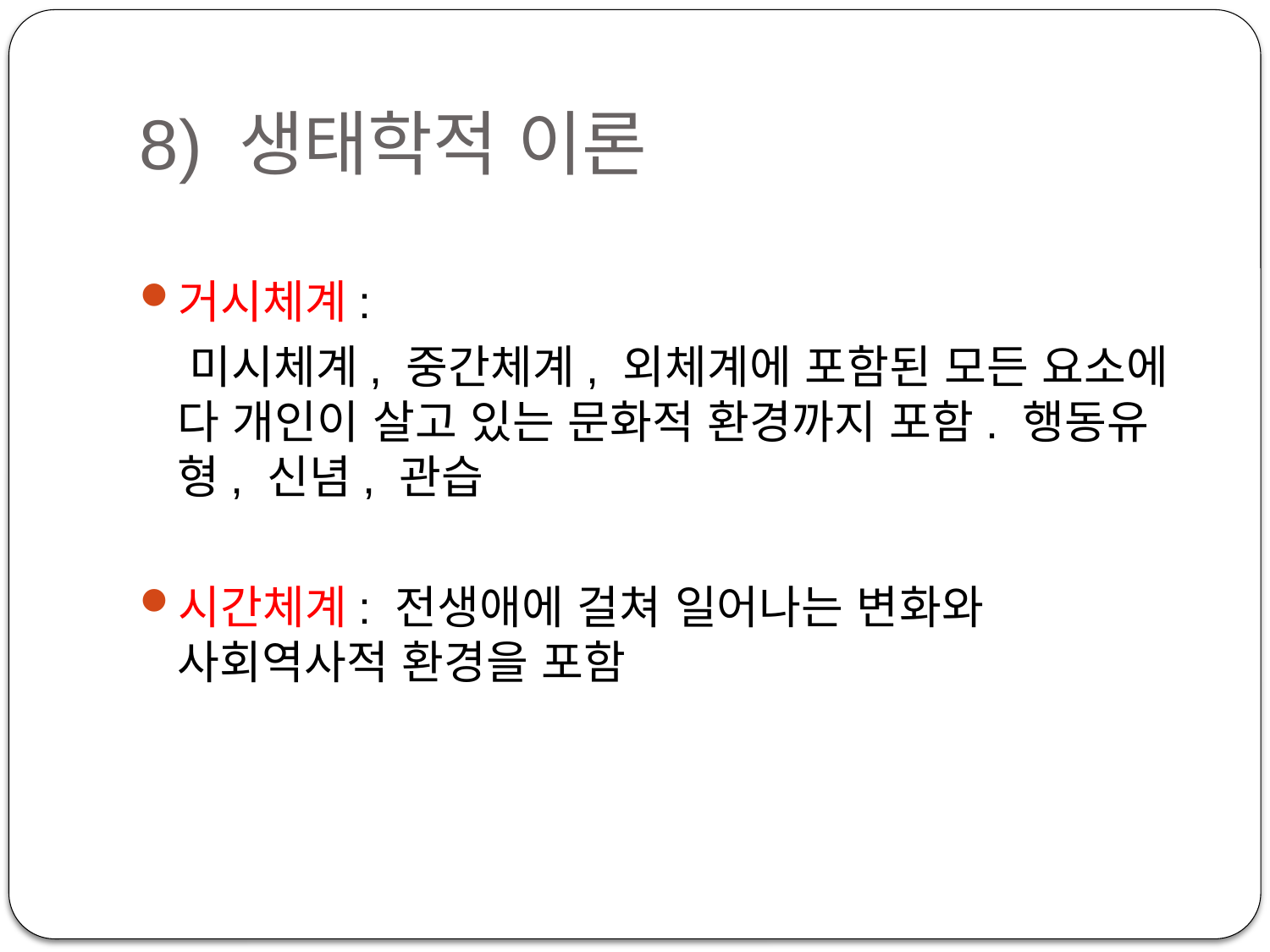

# 8) 생태학적 이론

거시체계:
   미시체계, 중간체계, 외체계에 포함된 모든 요소에  다 개인이 살고 있는 문화적 환경까지 포함. 행동유형, 신념, 관습

시간체계: 전생애에 걸쳐 일어나는 변화와 사회역사적 환경을 포함